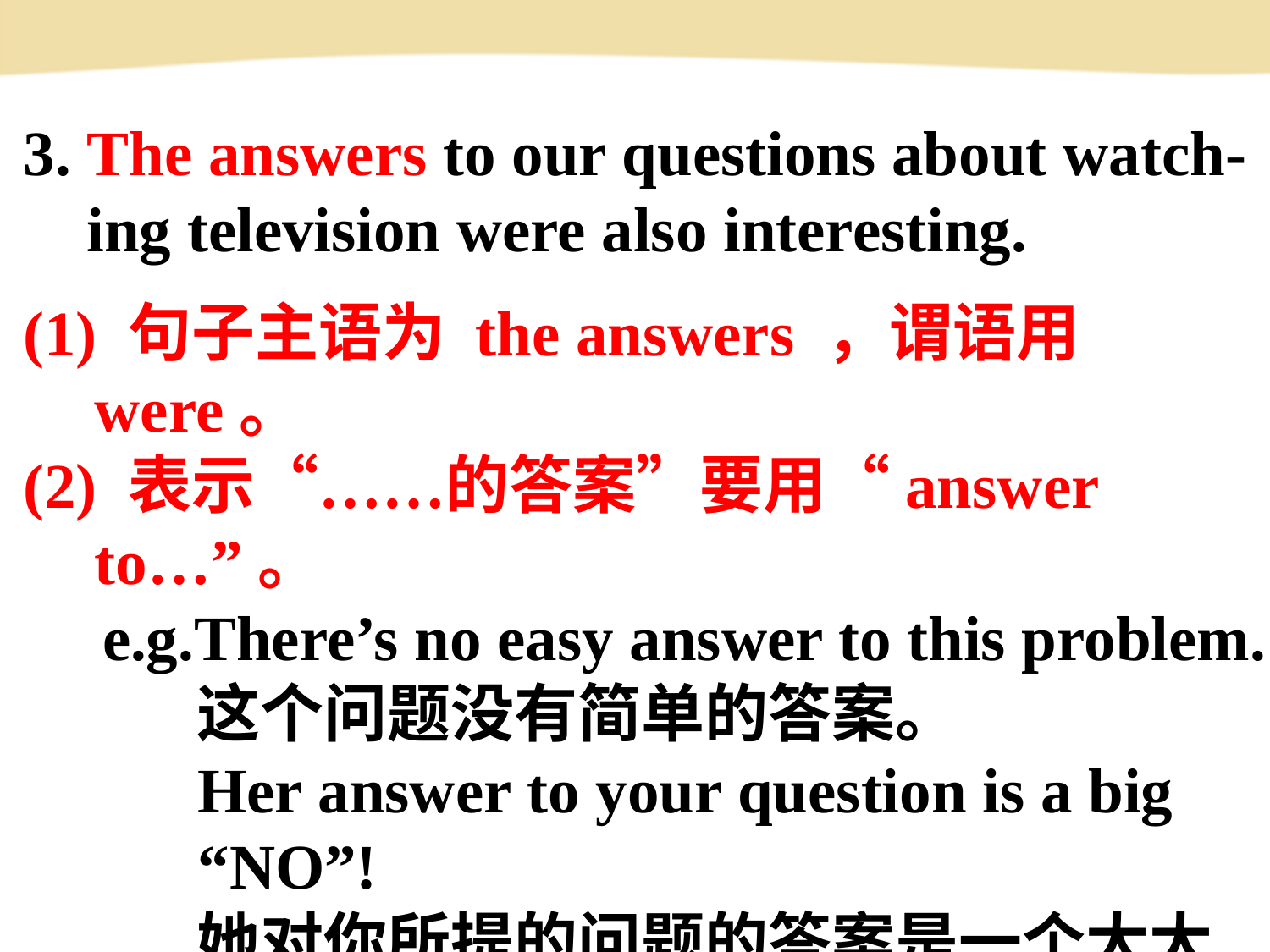

3. The answers to our questions about watch-
    ing television were also interesting.

(1) 句子主语为 the answers ，谓语用 were。
(2) 表示“……的答案”要用“answer to…”。
     e.g.There’s no easy answer to this problem.
           这个问题没有简单的答案。
           Her answer to your question is a big
           “NO”!
           她对你所提的问题的答案是一个大大
           的“不”字！